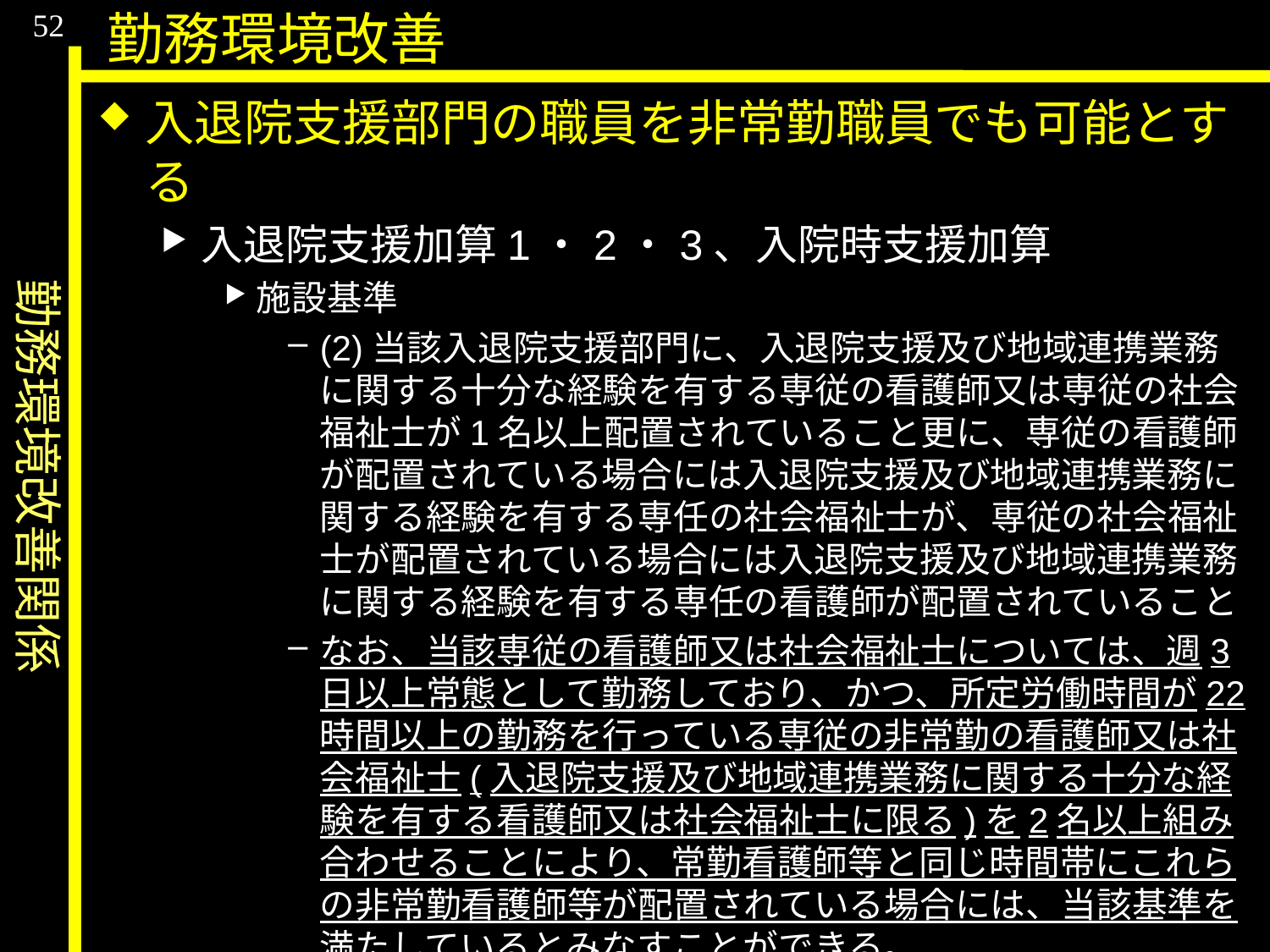

勤務環境改善関係
52
勤務環境改善

入退院支援部門の職員を非常勤職員でも可能とする
入退院支援加算1・2・3、入院時支援加算
施設基準
(2)当該入退院支援部門に、入退院支援及び地域連携業務に関する十分な経験を有する専従の看護師又は専従の社会福祉士が1名以上配置されていること更に、専従の看護師が配置されている場合には入退院支援及び地域連携業務に関する経験を有する専任の社会福祉士が、専従の社会福祉士が配置されている場合には入退院支援及び地域連携業務に関する経験を有する専任の看護師が配置されていること
なお、当該専従の看護師又は社会福祉士については、週3日以上常態として勤務しており、かつ、所定労働時間が22時間以上の勤務を行っている専従の非常勤の看護師又は社会福祉士(入退院支援及び地域連携業務に関する十分な経験を有する看護師又は社会福祉士に限る)を2名以上組み合わせることにより、常勤看護師等と同じ時間帯にこれらの非常勤看護師等が配置されている場合には、当該基準を満たしているとみなすことができる。